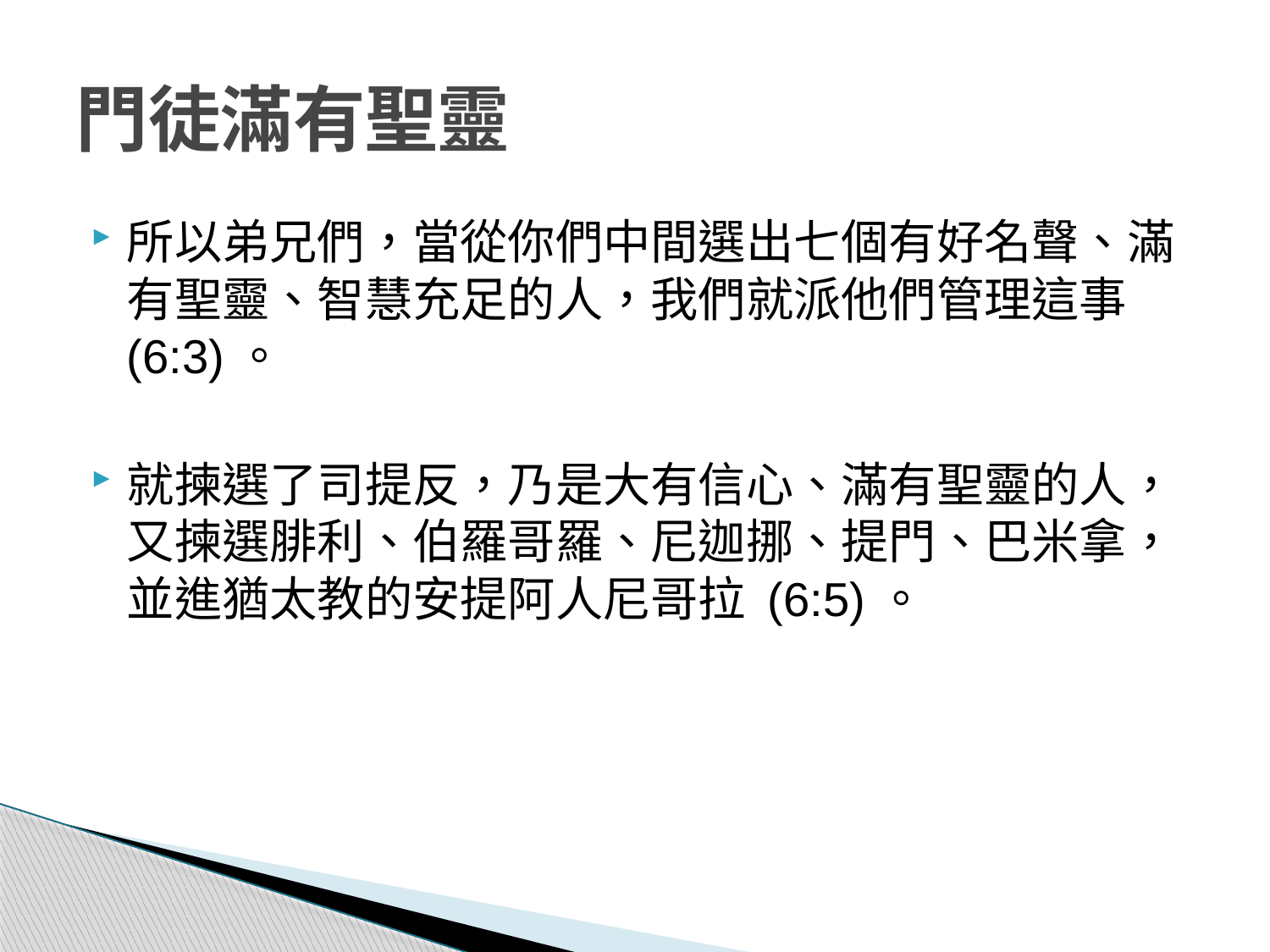

# 門徒滿有聖靈
所以弟兄們，當從你們中間選出七個有好名聲、滿有聖靈、智慧充足的人，我們就派他們管理這事 (6:3)。

就揀選了司提反，乃是大有信心、滿有聖靈的人，又揀選腓利、伯羅哥羅、尼迦挪、提門、巴米拿，並進猶太教的安提阿人尼哥拉 (6:5)。